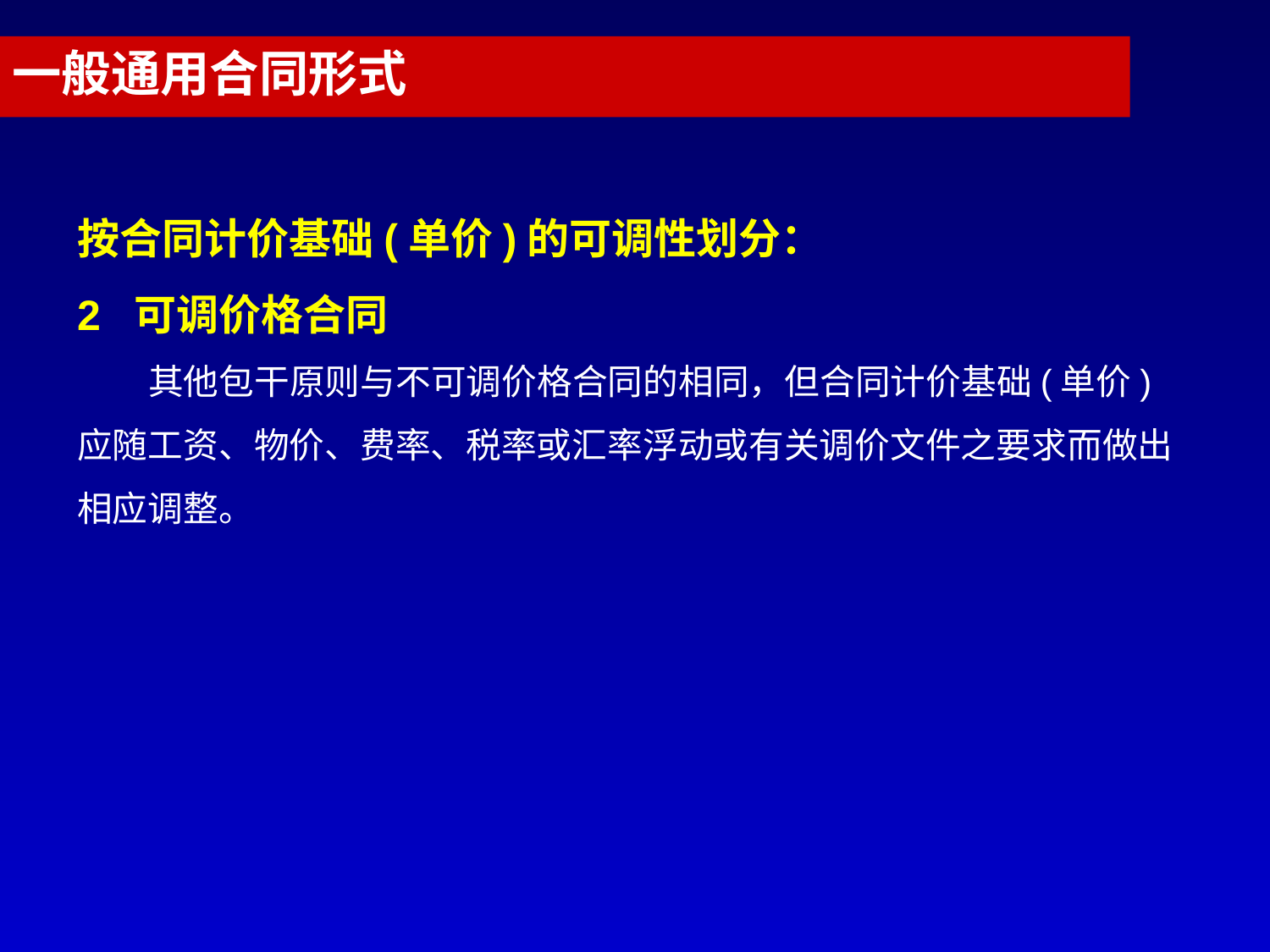

一般通用合同形式
按合同计价基础(单价)的可调性划分：
2  可调价格合同
        其他包干原则与不可调价格合同的相同，但合同计价基础(单价)应随工资、物价、费率、税率或汇率浮动或有关调价文件之要求而做出相应调整。
82